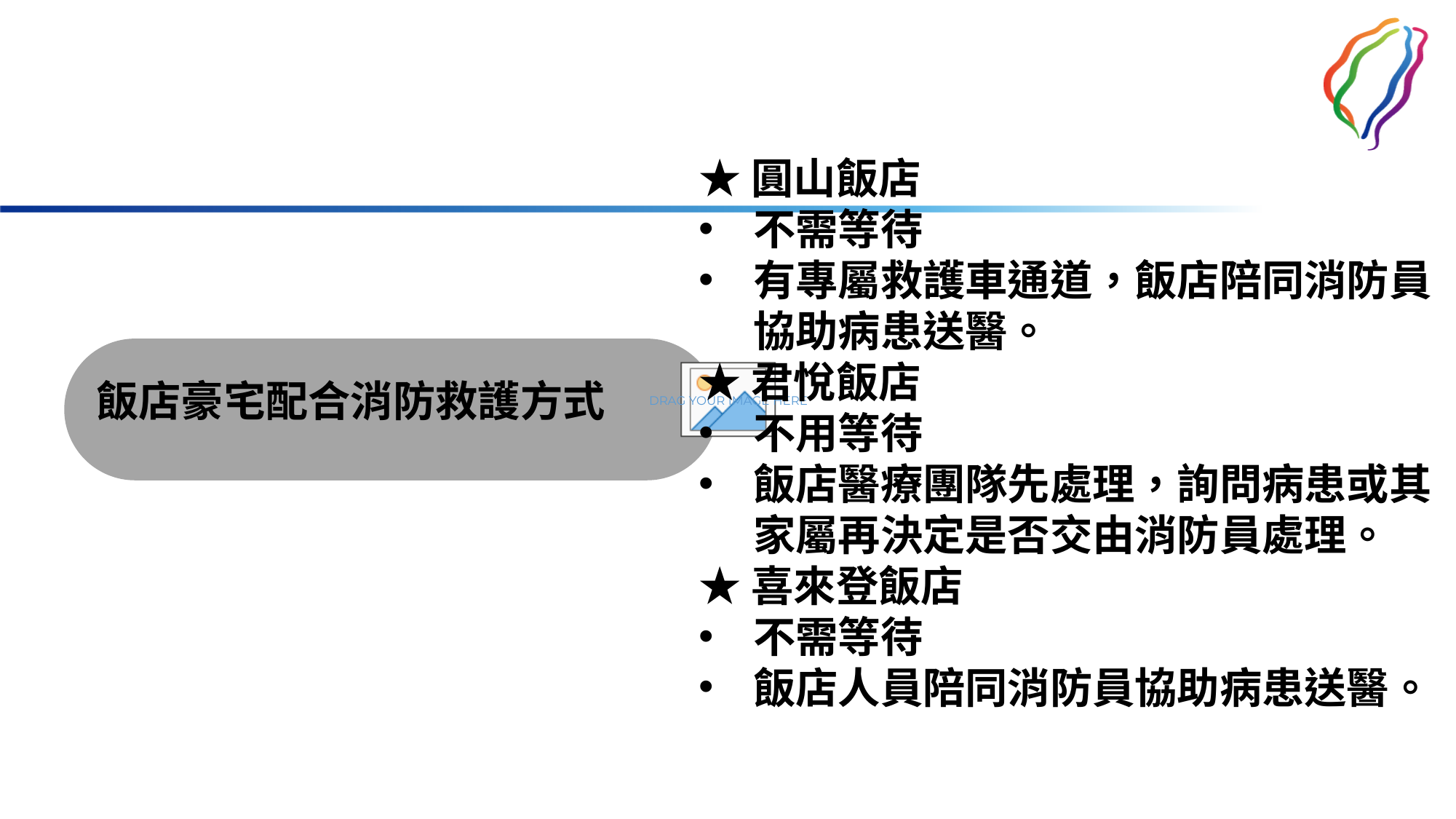

★圓山飯店
不需等待
有專屬救護車通道，飯店陪同消防員協助病患送醫。
★君悅飯店
不用等待
飯店醫療團隊先處理，詢問病患或其家屬再決定是否交由消防員處理。
★喜來登飯店
不需等待
飯店人員陪同消防員協助病患送醫。

飯店豪宅配合消防救護方式